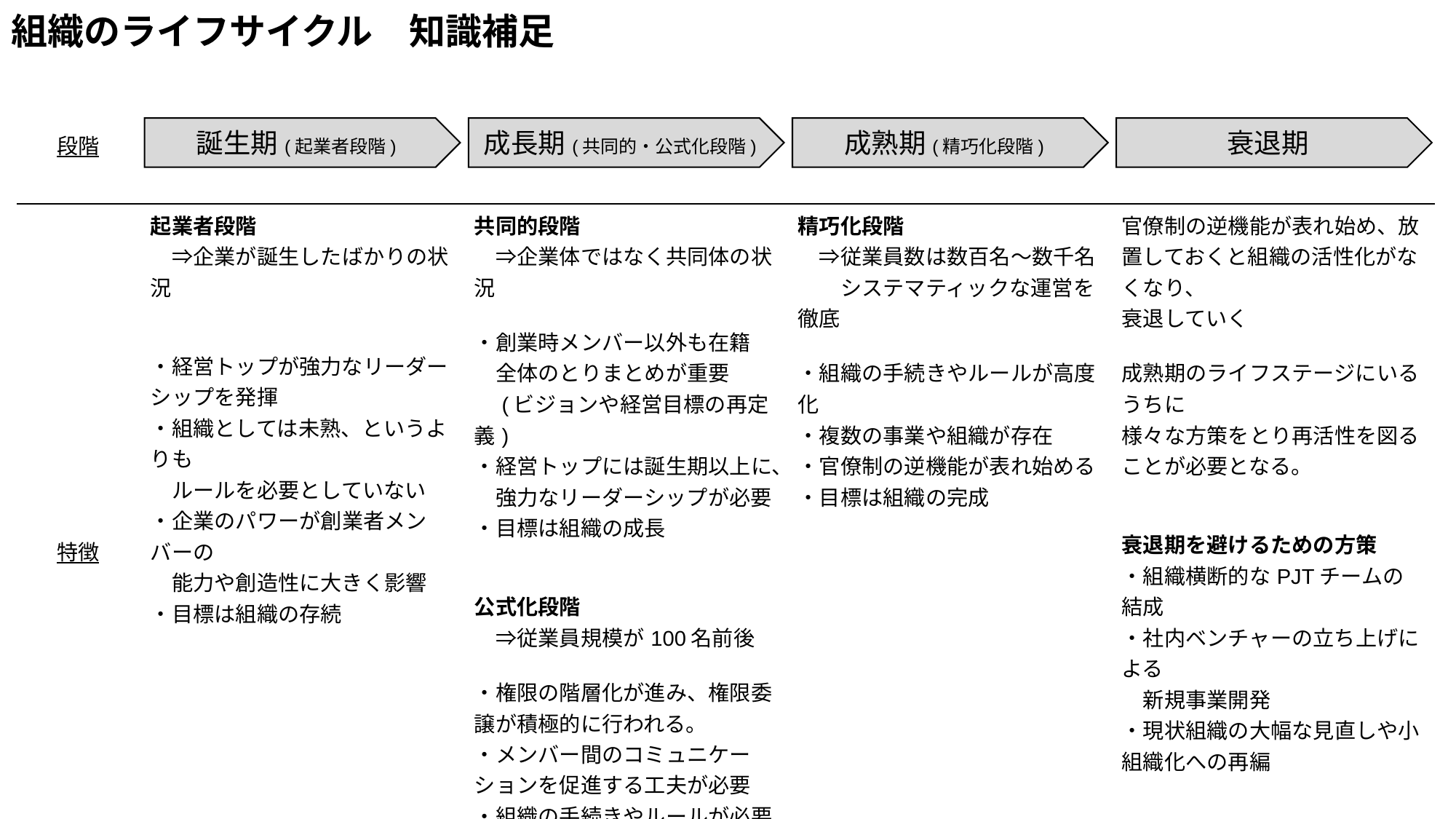

# 組織のライフサイクル　知識補足
| 段階 |  |  |  |  |
| --- | --- | --- | --- | --- |
| 特徴 | 起業者段階 　⇒企業が誕生したばかりの状況 ・経営トップが強力なリーダーシップを発揮 ・組織としては未熟、というよりも 　ルールを必要としていない ・企業のパワーが創業者メンバーの 　能力や創造性に大きく影響 ・目標は組織の存続 | 共同的段階 　⇒企業体ではなく共同体の状況 ・創業時メンバー以外も在籍 　全体のとりまとめが重要 　(ビジョンや経営目標の再定義) ・経営トップには誕生期以上に、 　強力なリーダーシップが必要 ・目標は組織の成長 公式化段階 　⇒従業員規模が100名前後 ・権限の階層化が進み、権限委譲が積極的に行われる。 ・メンバー間のコミュニケーションを促進する工夫が必要 ・組織の手続きやルールが必要となり、官僚化が進んでいく。 ・目標は組織の安定拡大 | 精巧化段階 　⇒従業員数は数百名～数千名 　　システマティックな運営を徹底 ・組織の手続きやルールが高度化 ・複数の事業や組織が存在 ・官僚制の逆機能が表れ始める ・目標は組織の完成 | 官僚制の逆機能が表れ始め、放置しておくと組織の活性化がなくなり、 衰退していく 成熟期のライフステージにいるうちに 様々な方策をとり再活性を図ることが必要となる。 衰退期を避けるための方策 ・組織横断的なPJTチームの結成 ・社内ベンチャーの立ち上げによる 　新規事業開発 ・現状組織の大幅な見直しや小組織化への再編 |
成熟期(精巧化段階)
衰退期
成長期(共同的・公式化段階)
誕生期(起業者段階)